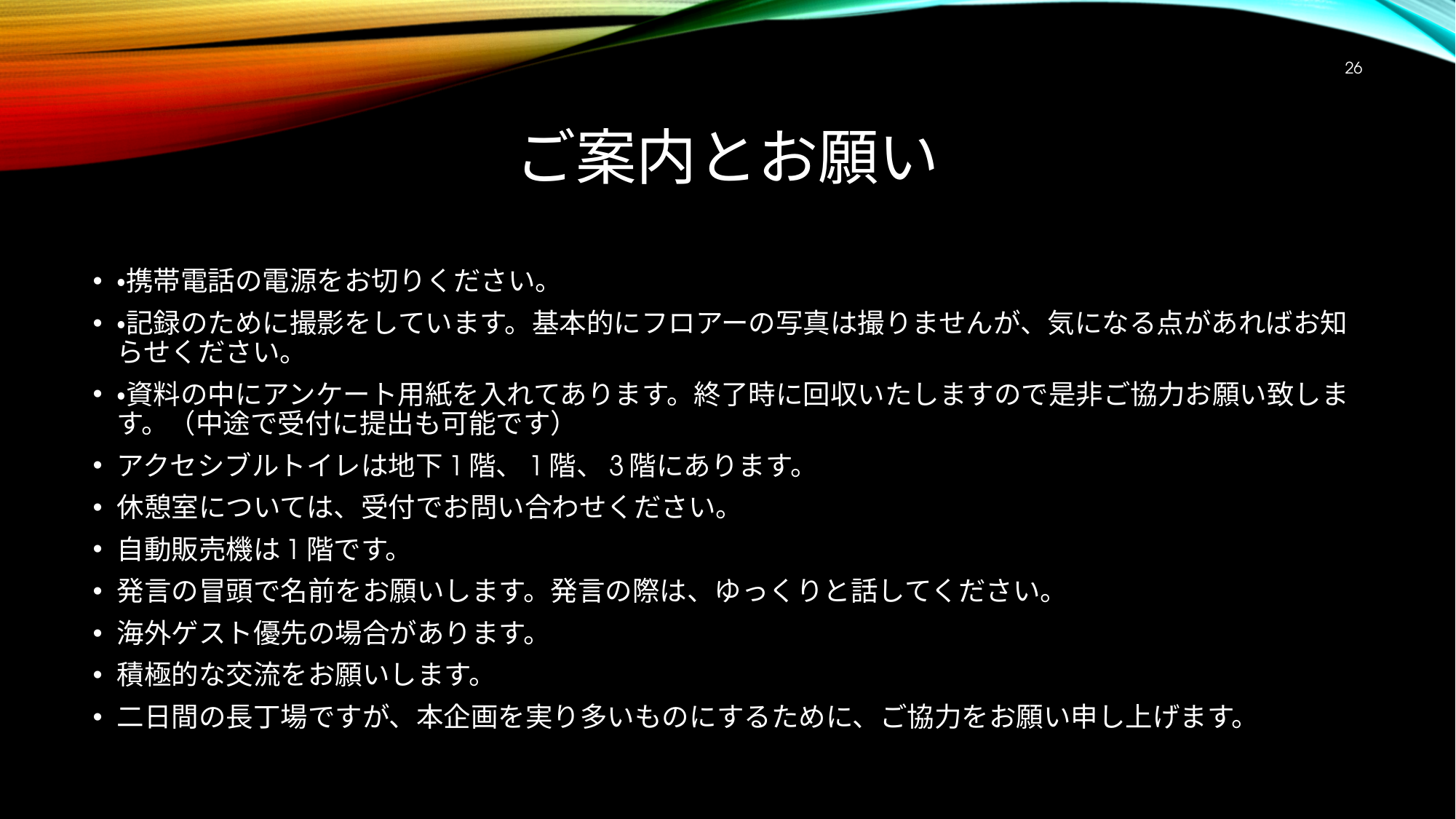

26
# ご案内とお願い
・携帯電話の電源をお切りください。
・記録のために撮影をしています。基本的にフロアーの写真は撮りませんが、気になる点があればお知らせください。
・資料の中にアンケート用紙を入れてあります。終了時に回収いたしますので是非ご協力お願い致します。（中途で受付に提出も可能です）
アクセシブルトイレは地下1階、1階、3階にあります。
休憩室については、受付でお問い合わせください。
自動販売機は1階です。
発言の冒頭で名前をお願いします。発言の際は、ゆっくりと話してください。
海外ゲスト優先の場合があります。
積極的な交流をお願いします。
二日間の長丁場ですが、本企画を実り多いものにするために、ご協力をお願い申し上げます。